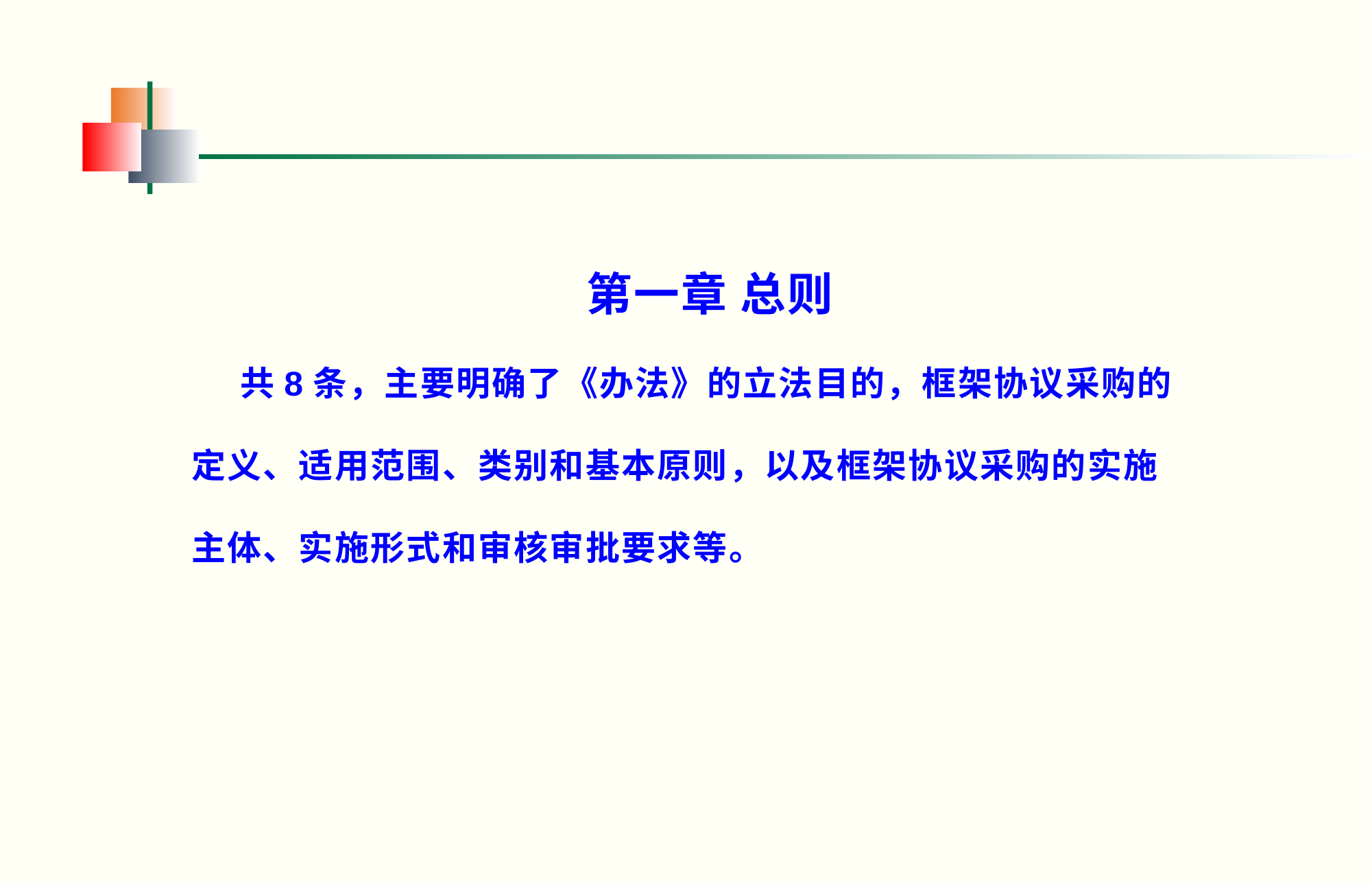

第一章 总则
共8条，主要明确了《办法》的立法目的，框架协议采购的定义、适用范围、类别和基本原则，以及框架协议采购的实施主体、实施形式和审核审批要求等。